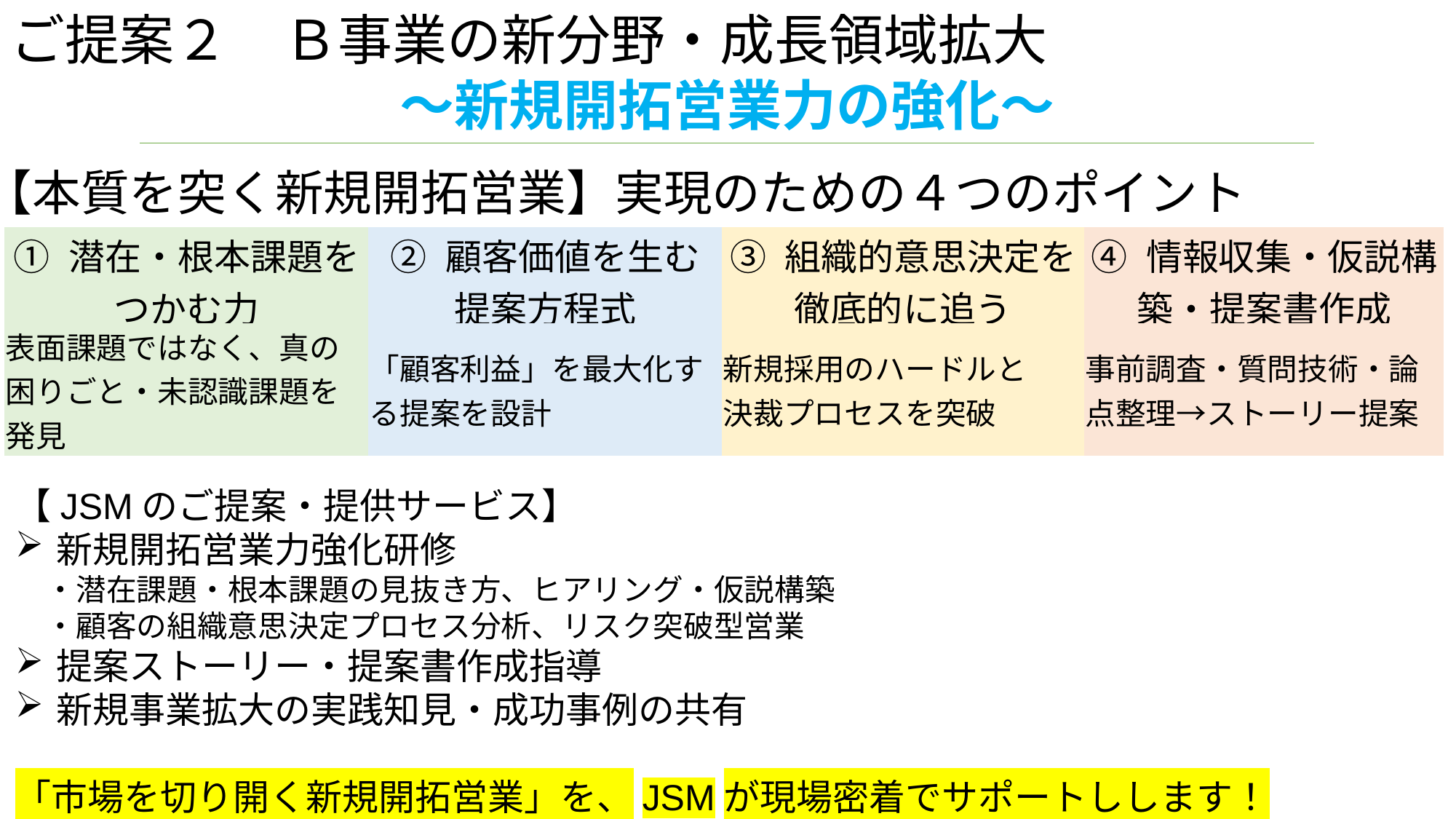

ご提案２　Ｂ事業の新分野・成長領域拡大
～新規開拓営業力の強化～
【本質を突く新規開拓営業】実現のための４つのポイント
| ① 潜在・根本課題を つかむ力 | ② 顧客価値を生む 提案方程式 | ③ 組織的意思決定を 徹底的に追う | ④ 情報収集・仮説構築・提案書作成 |
| --- | --- | --- | --- |
| 表面課題ではなく、真の困りごと・未認識課題を発見 | 「顧客利益」を最大化する提案を設計 | 新規採用のハードルと 決裁プロセスを突破 | 事前調査・質問技術・論点整理→ストーリー提案 |
【JSMのご提案・提供サービス】
新規開拓営業力強化研修
　・潜在課題・根本課題の見抜き方、ヒアリング・仮説構築
　・顧客の組織意思決定プロセス分析、リスク突破型営業
提案ストーリー・提案書作成指導
新規事業拡大の実践知見・成功事例の共有

「市場を切り開く新規開拓営業」を、JSMが現場密着でサポートしします！